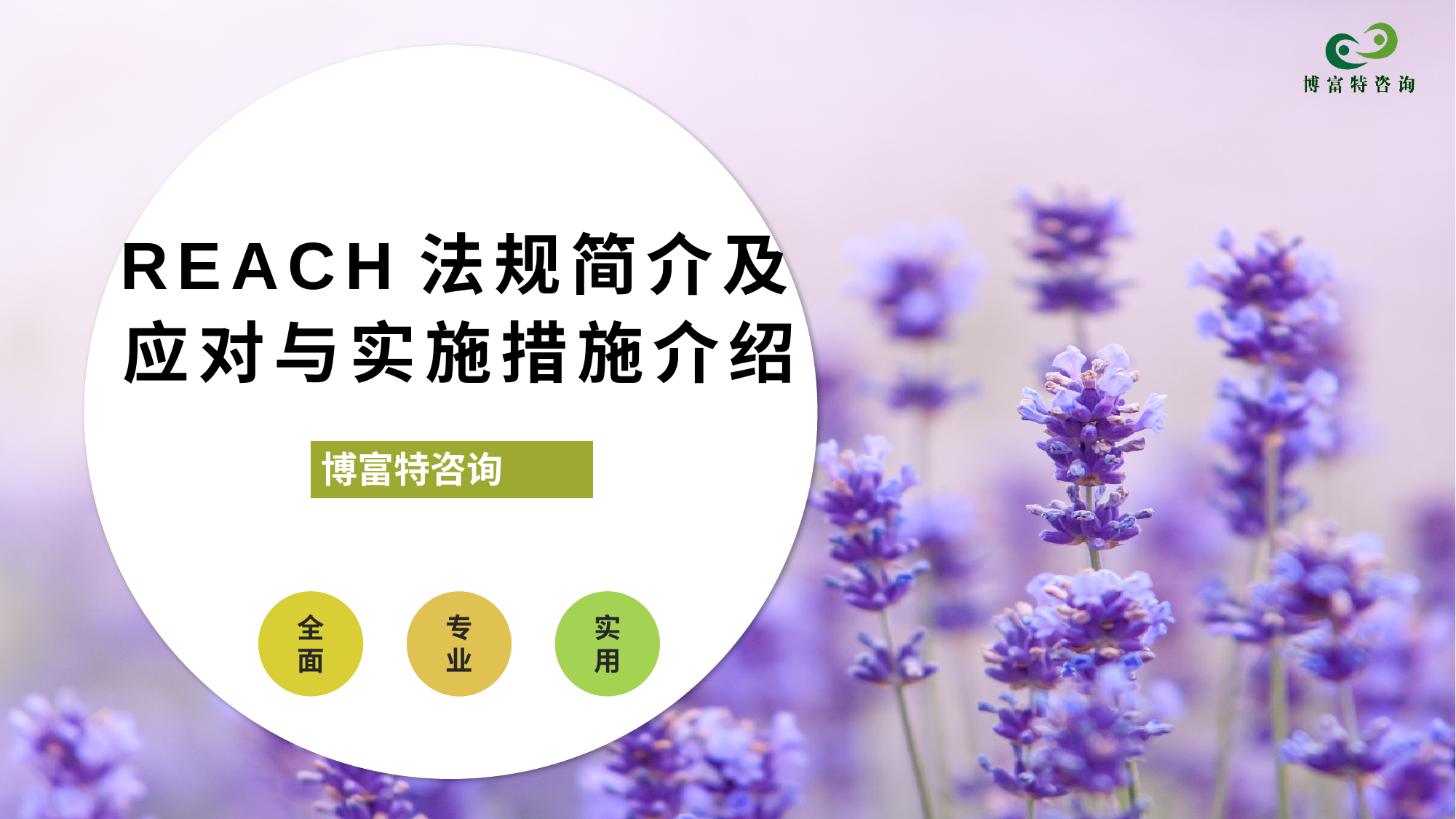

# REACH法规简介及 应对与实施措施介绍
博富特咨询
全面
实用
专业